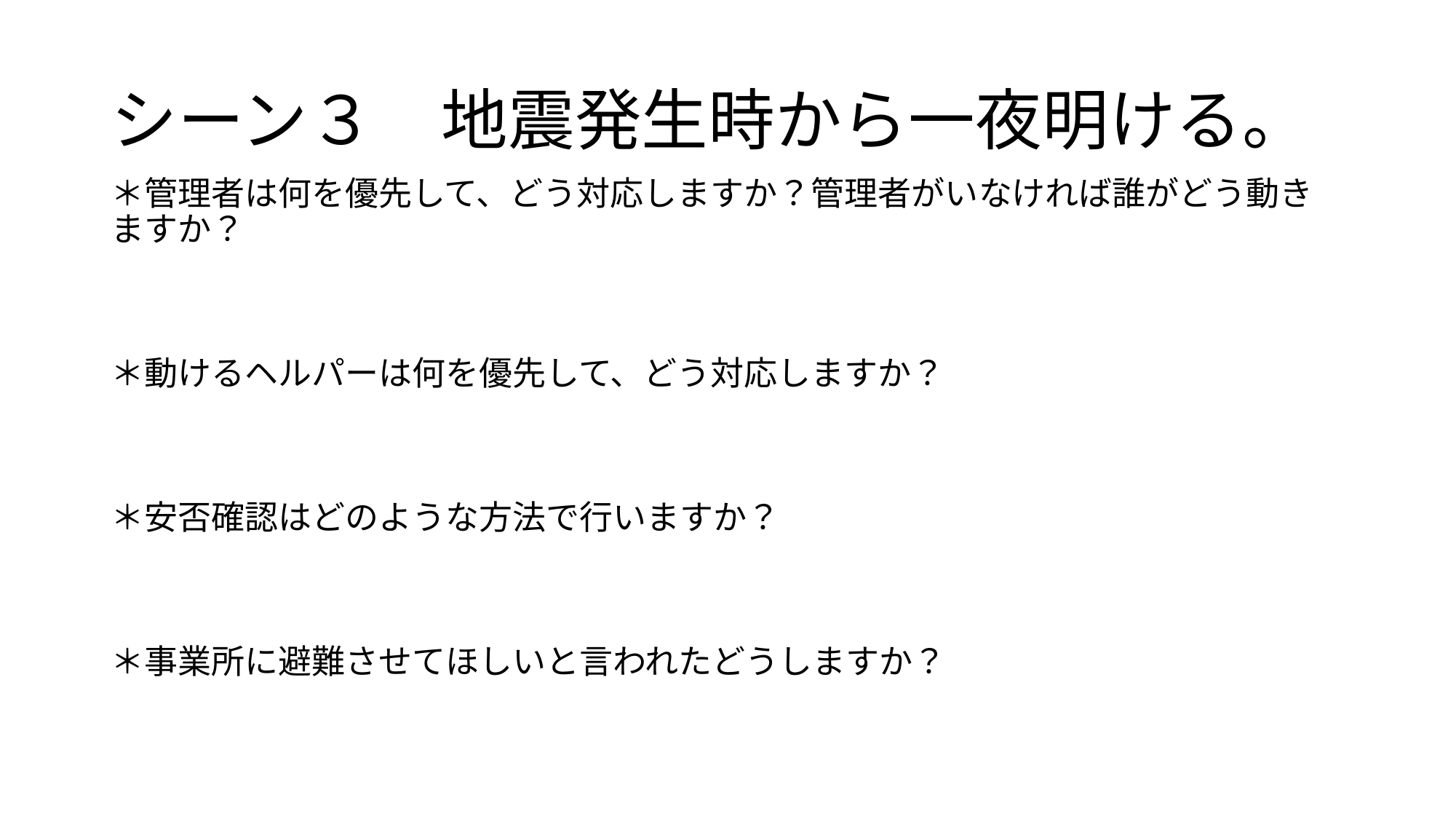

# シーン３　地震発生時から一夜明ける。
＊管理者は何を優先して、どう対応しますか？管理者がいなければ誰がどう動きますか？

＊動けるヘルパーは何を優先して、どう対応しますか？

＊安否確認はどのような方法で行いますか？

＊事業所に避難させてほしいと言われたどうしますか？